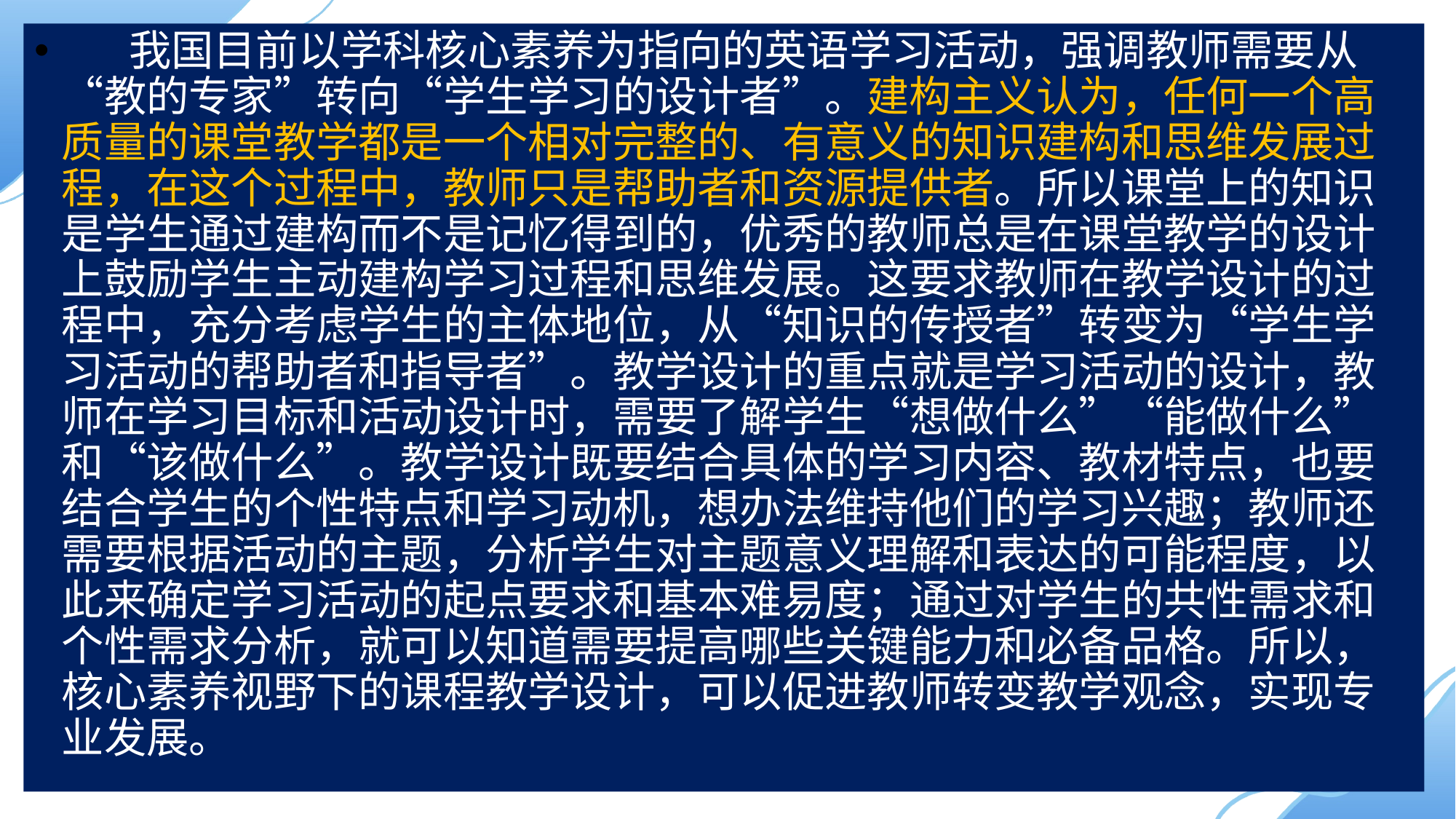

我国目前以学科核心素养为指向的英语学习活动，强调教师需要从“教的专家”转向“学生学习的设计者”。建构主义认为，任何一个高质量的课堂教学都是一个相对完整的、有意义的知识建构和思维发展过程，在这个过程中，教师只是帮助者和资源提供者。所以课堂上的知识是学生通过建构而不是记忆得到的，优秀的教师总是在课堂教学的设计上鼓励学生主动建构学习过程和思维发展。这要求教师在教学设计的过程中，充分考虑学生的主体地位，从“知识的传授者”转变为“学生学习活动的帮助者和指导者”。教学设计的重点就是学习活动的设计，教师在学习目标和活动设计时，需要了解学生“想做什么”“能做什么”和“该做什么”。教学设计既要结合具体的学习内容、教材特点，也要结合学生的个性特点和学习动机，想办法维持他们的学习兴趣；教师还需要根据活动的主题，分析学生对主题意义理解和表达的可能程度，以此来确定学习活动的起点要求和基本难易度；通过对学生的共性需求和个性需求分析，就可以知道需要提高哪些关键能力和必备品格。所以，核心素养视野下的课程教学设计，可以促进教师转变教学观念，实现专业发展。